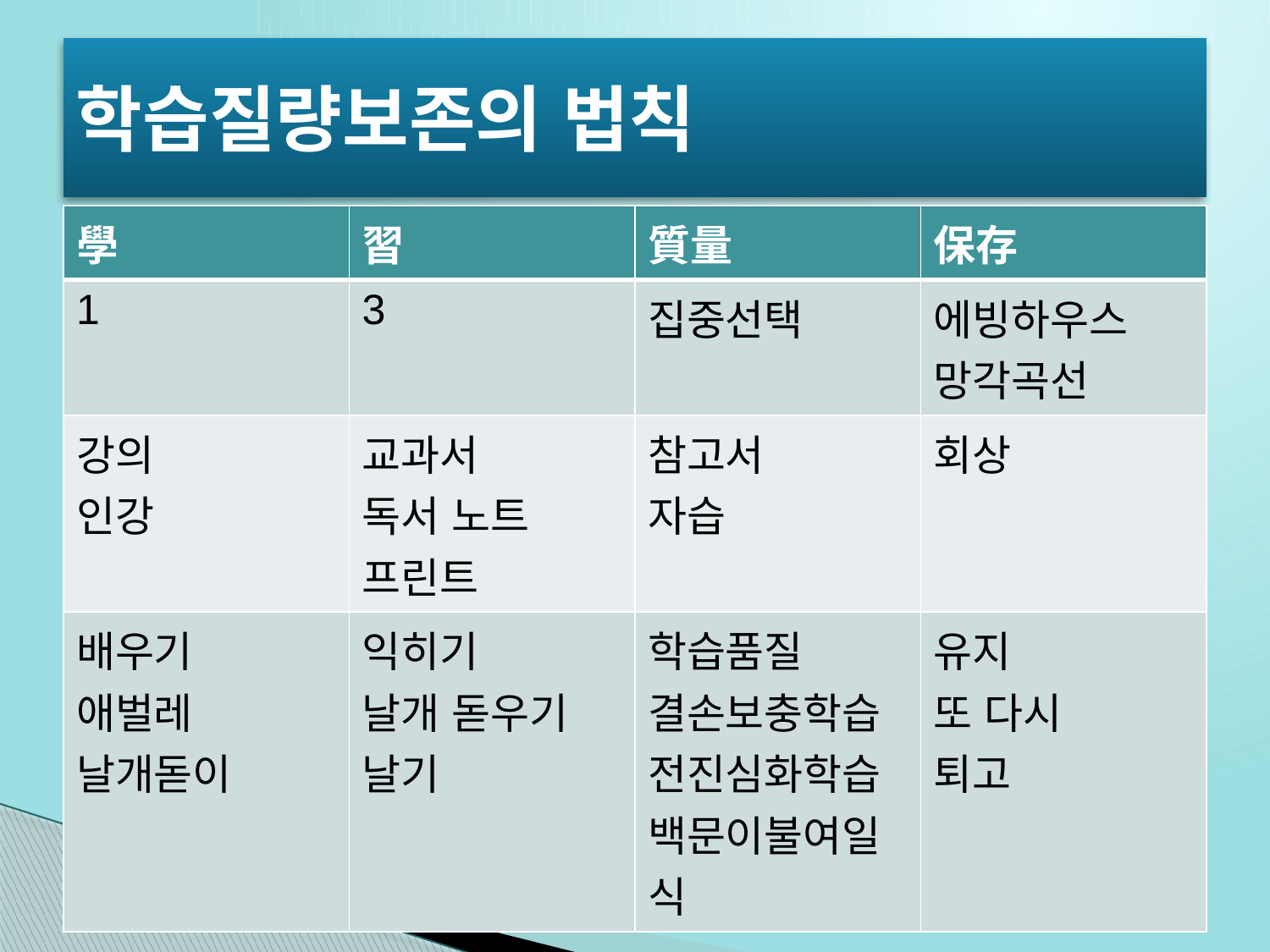

# 학습질량보존의 법칙
| 學 | 習 | 質量 | 保存 |
| --- | --- | --- | --- |
| 1 | 3 | 집중선택 | 에빙하우스 망각곡선 |
| 강의 인강 | 교과서 독서 노트 프린트 | 참고서 자습 | 회상 |
| 배우기 애벌레 날개돋이 | 익히기 날개 돋우기 날기 | 학습품질 결손보충학습 전진심화학습 백문이불여일식 | 유지 또 다시 퇴고 |